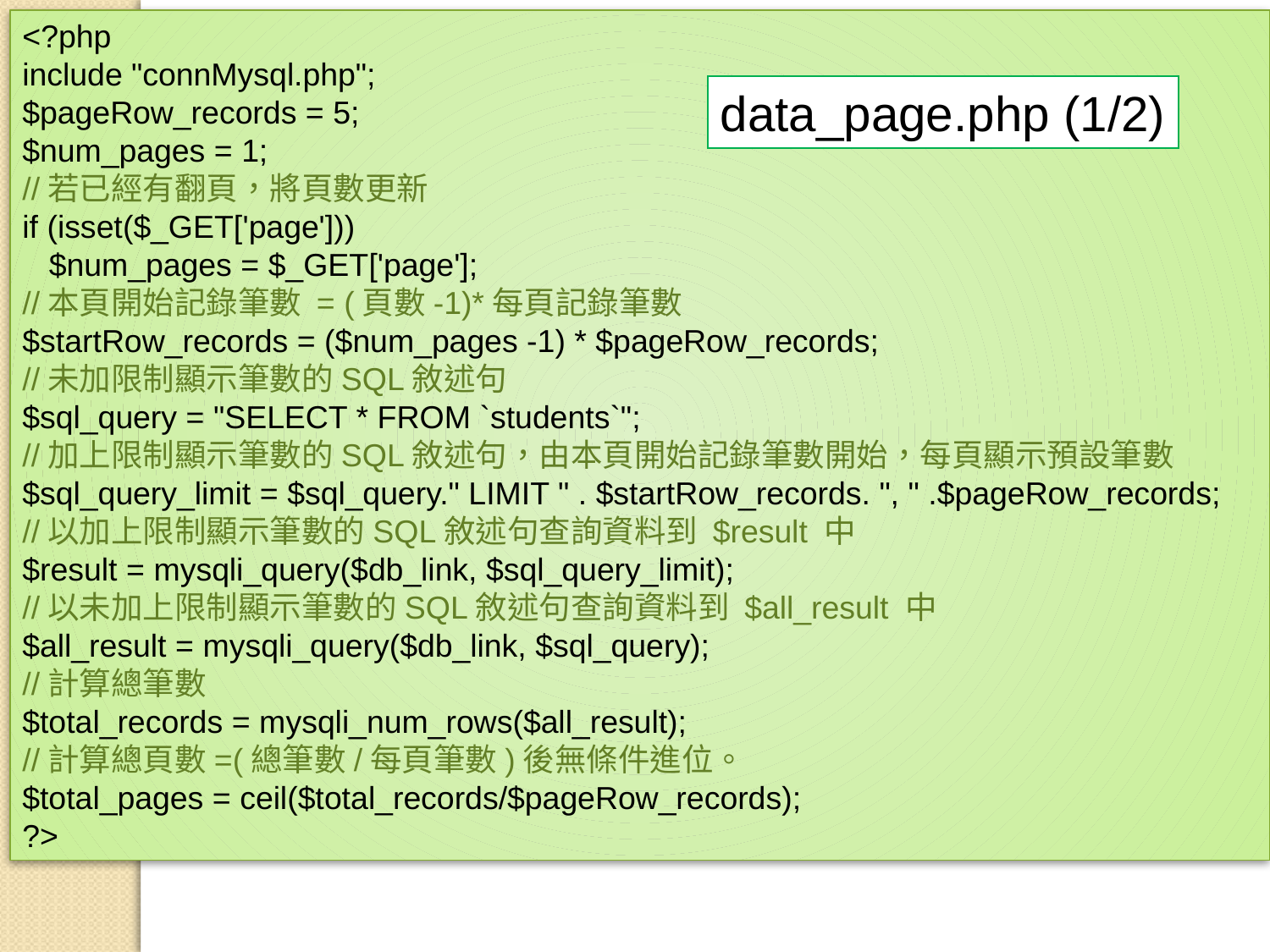

<?php
include "connMysql.php";
$pageRow_records = 5;
$num_pages = 1;
//若已經有翻頁，將頁數更新
if (isset($_GET['page']))
   $num_pages = $_GET['page'];
//本頁開始記錄筆數 = (頁數-1)*每頁記錄筆數
$startRow_records = ($num_pages -1) * $pageRow_records;
//未加限制顯示筆數的SQL敘述句
$sql_query = "SELECT * FROM `students`";
//加上限制顯示筆數的SQL敘述句，由本頁開始記錄筆數開始，每頁顯示預設筆數
$sql_query_limit = $sql_query." LIMIT " . $startRow_records. ", " .$pageRow_records;
//以加上限制顯示筆數的SQL敘述句查詢資料到 $result 中
$result = mysqli_query($db_link, $sql_query_limit);
//以未加上限制顯示筆數的SQL敘述句查詢資料到 $all_result 中
$all_result = mysqli_query($db_link, $sql_query);
//計算總筆數
$total_records = mysqli_num_rows($all_result);
//計算總頁數=(總筆數/每頁筆數)後無條件進位。
$total_pages = ceil($total_records/$pageRow_records);
?>
data_page.php (1/2)